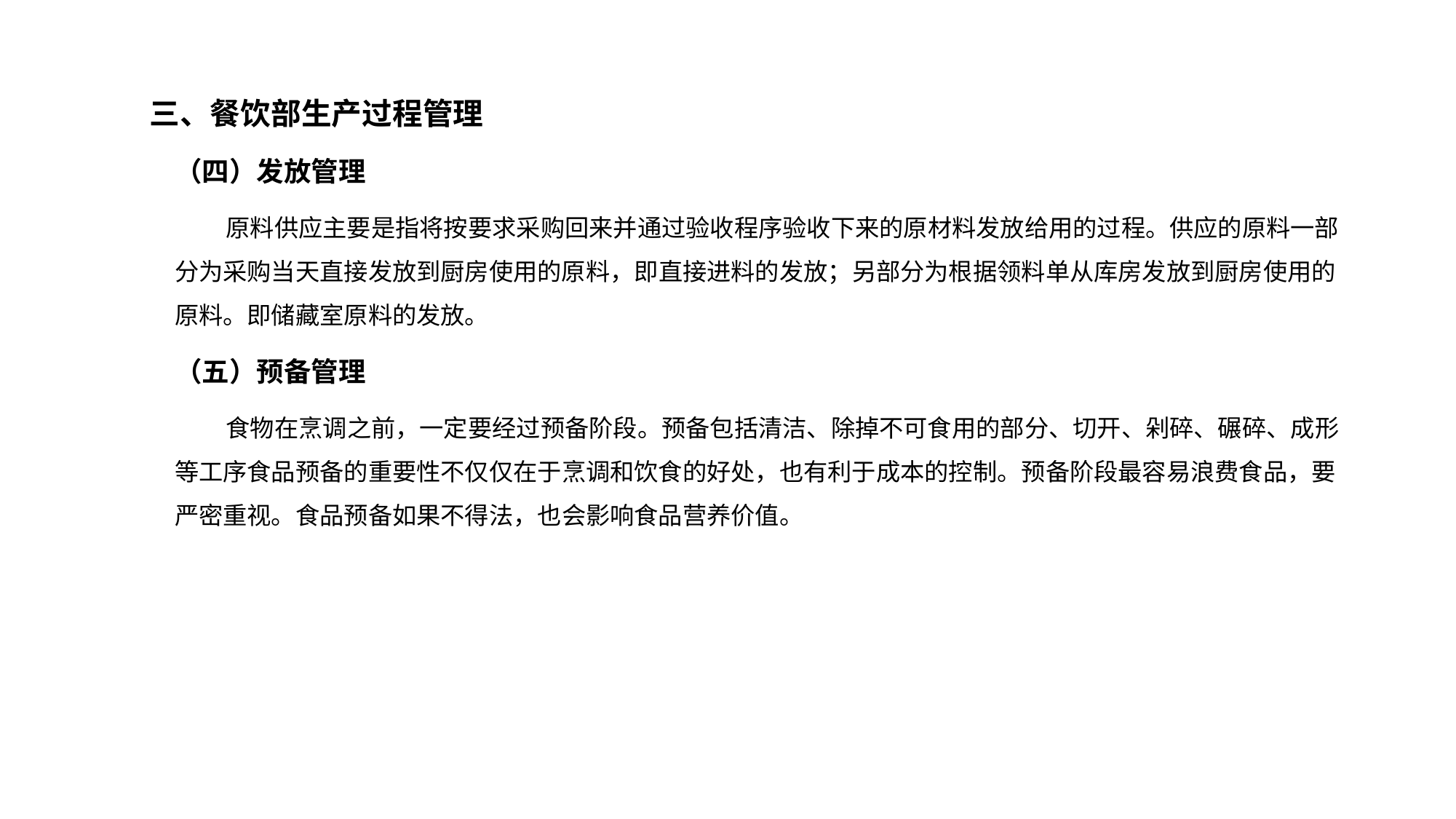

第三节    酒店餐饮部运营管理
三、餐饮部生产过程管理
（四）发放管理
原料供应主要是指将按要求采购回来并通过验收程序验收下来的原材料发放给用的过程。供应的原料一部分为采购当天直接发放到厨房使用的原料，即直接进料的发放；另部分为根据领料单从库房发放到厨房使用的原料。即储藏室原料的发放。
（五）预备管理
食物在烹调之前，一定要经过预备阶段。预备包括清洁、除掉不可食用的部分、切开、剁碎、碾碎、成形等工序食品预备的重要性不仅仅在于烹调和饮食的好处，也有利于成本的控制。预备阶段最容易浪费食品，要严密重视。食品预备如果不得法，也会影响食品营养价值。